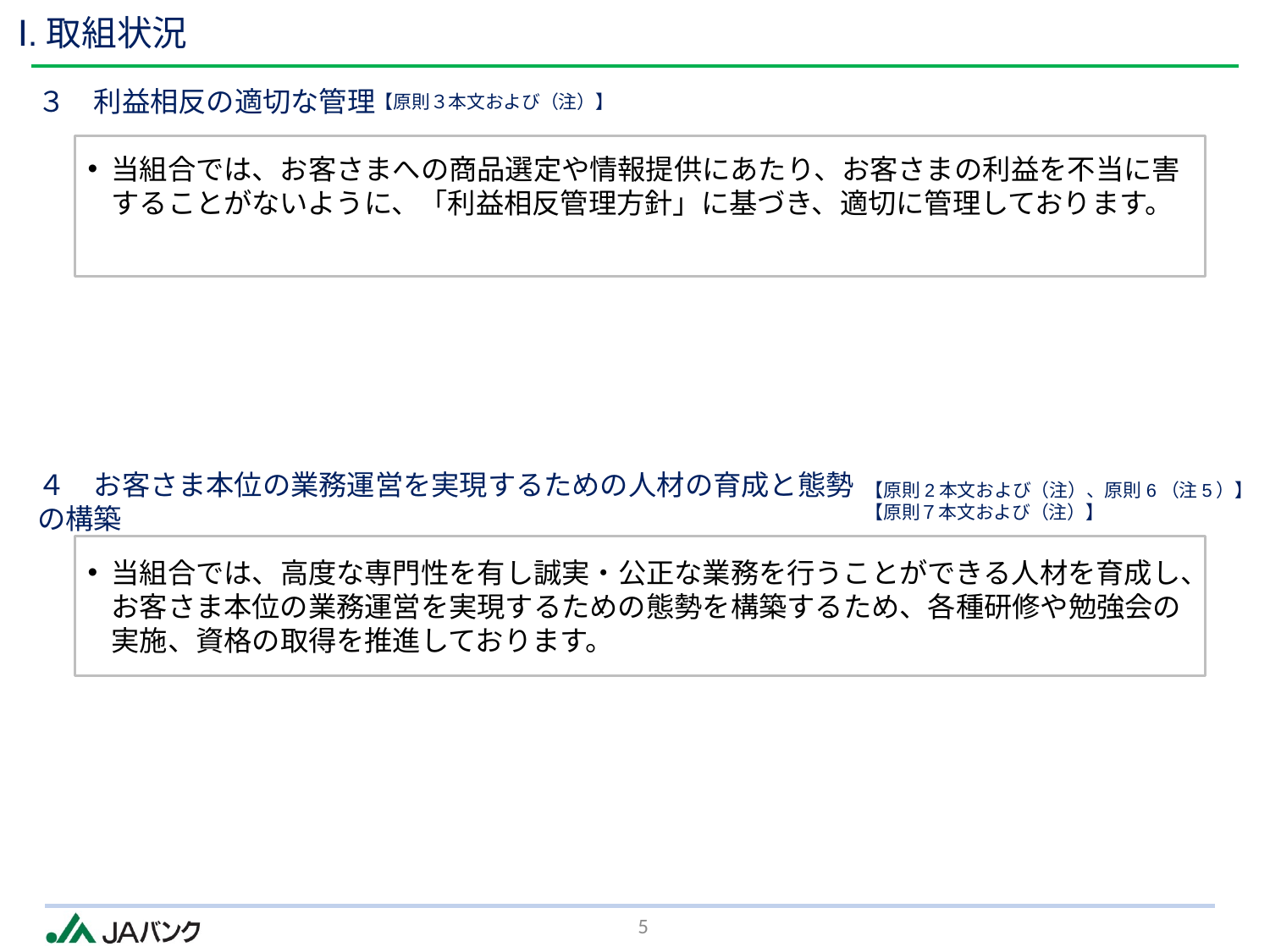

Ⅰ.取組状況
３　利益相反の適切な管理
【原則３本文および（注）】
当組合では、お客さまへの商品選定や情報提供にあたり、お客さまの利益を不当に害することがないように、「利益相反管理方針」に基づき、適切に管理しております。

【原則2本文および（注）、原則6（注5）】
【原則７本文および（注）】
４　お客さま本位の業務運営を実現するための人材の育成と態勢の構築
当組合では、高度な専門性を有し誠実・公正な業務を行うことができる人材を育成し、お客さま本位の業務運営を実現するための態勢を構築するため、各種研修や勉強会の実施、資格の取得を推進しております。